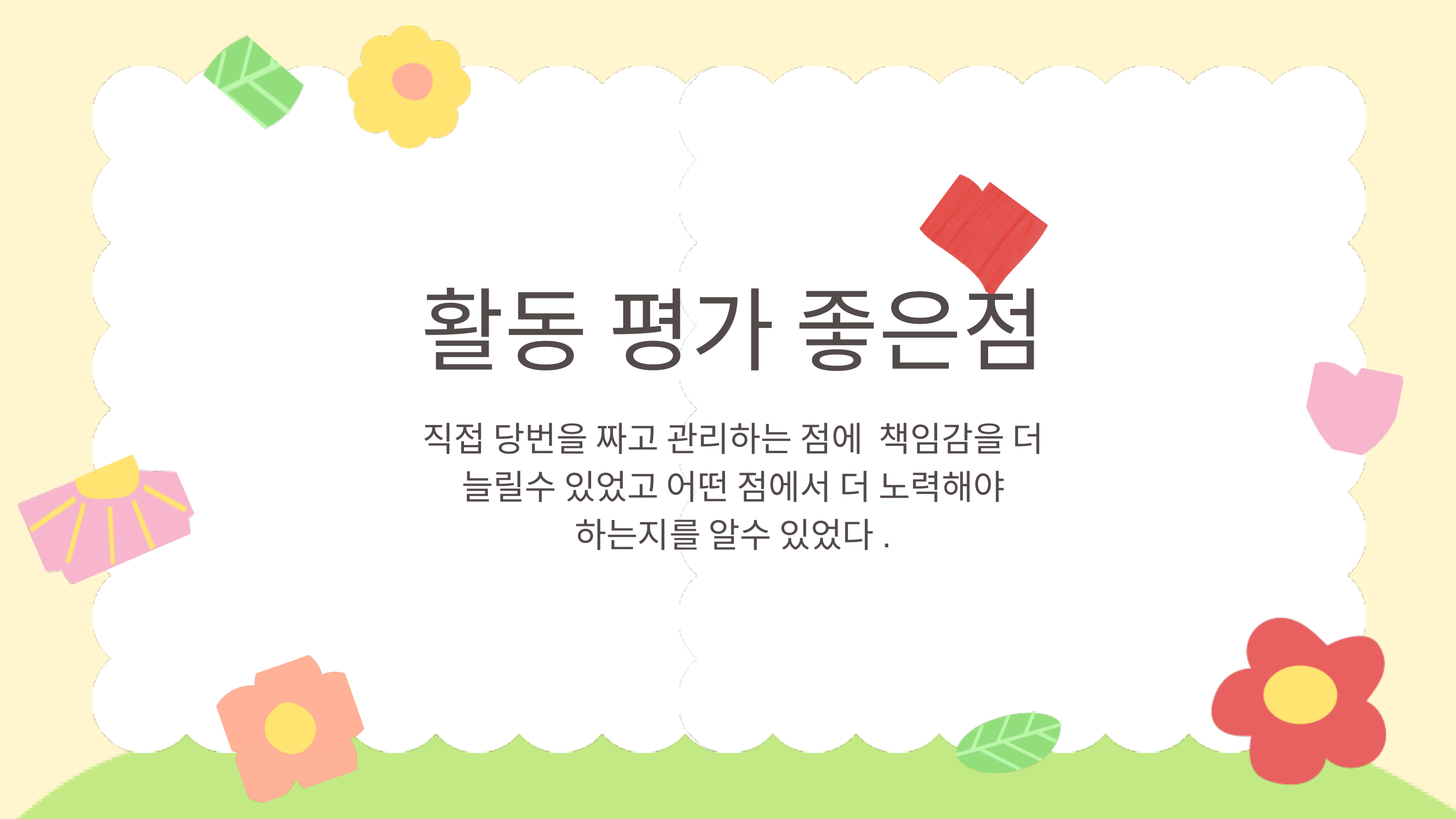

활동 평가 좋은점

직접 당번을 짜고 관리하는 점에  책임감을 더 늘릴수 있었고 어떤 점에서 더 노력해야 하는지를 알수 있었다.